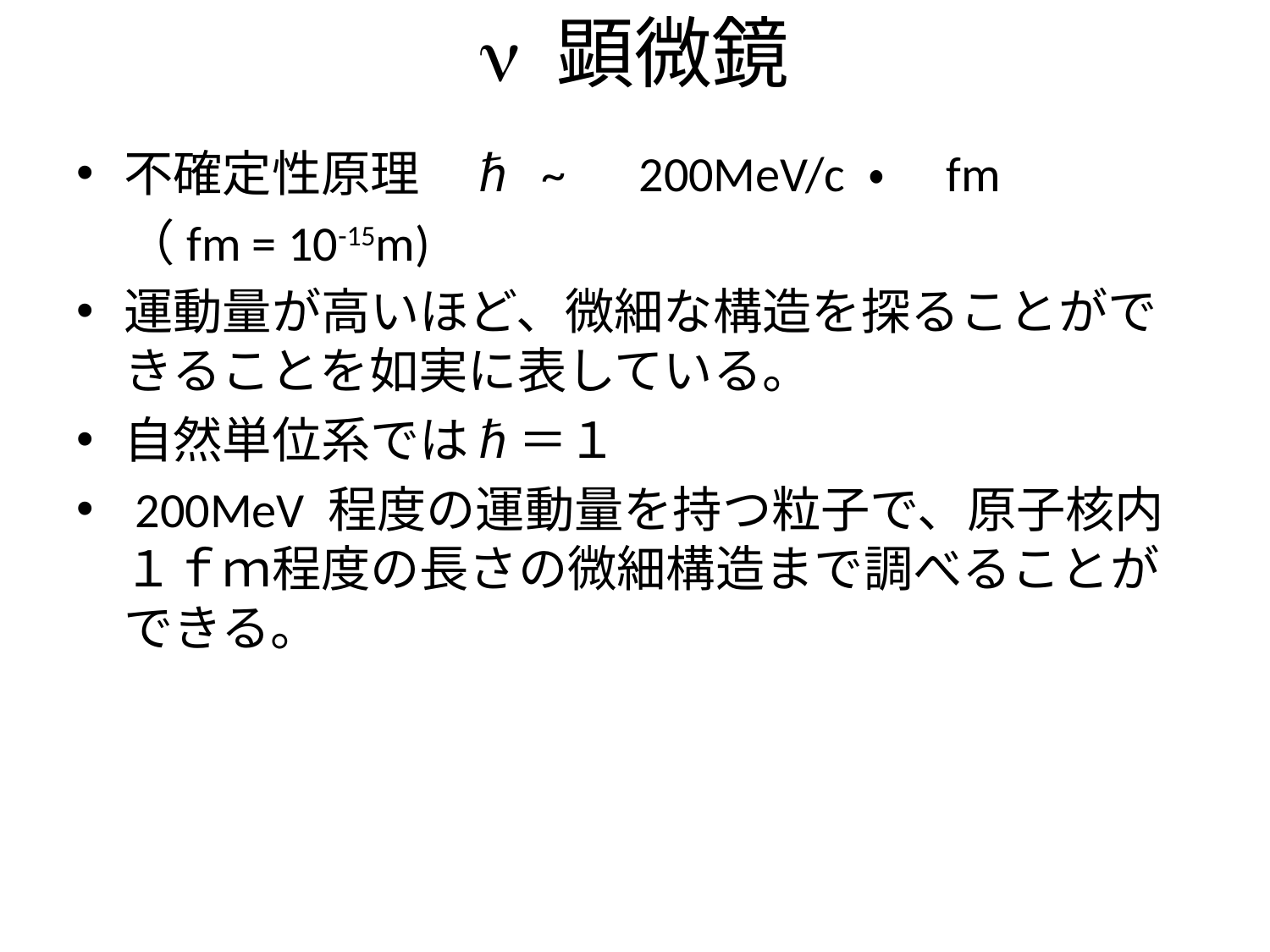

# ν 顕微鏡
不確定性原理　ℏ ~　200MeV/c ・　fm
　（fm = 10-15m)
運動量が高いほど、微細な構造を探ることができることを如実に表している。
自然単位系ではℏ＝１
 200MeV 程度の運動量を持つ粒子で、原子核内１ｆｍ程度の長さの微細構造まで調べることができる。